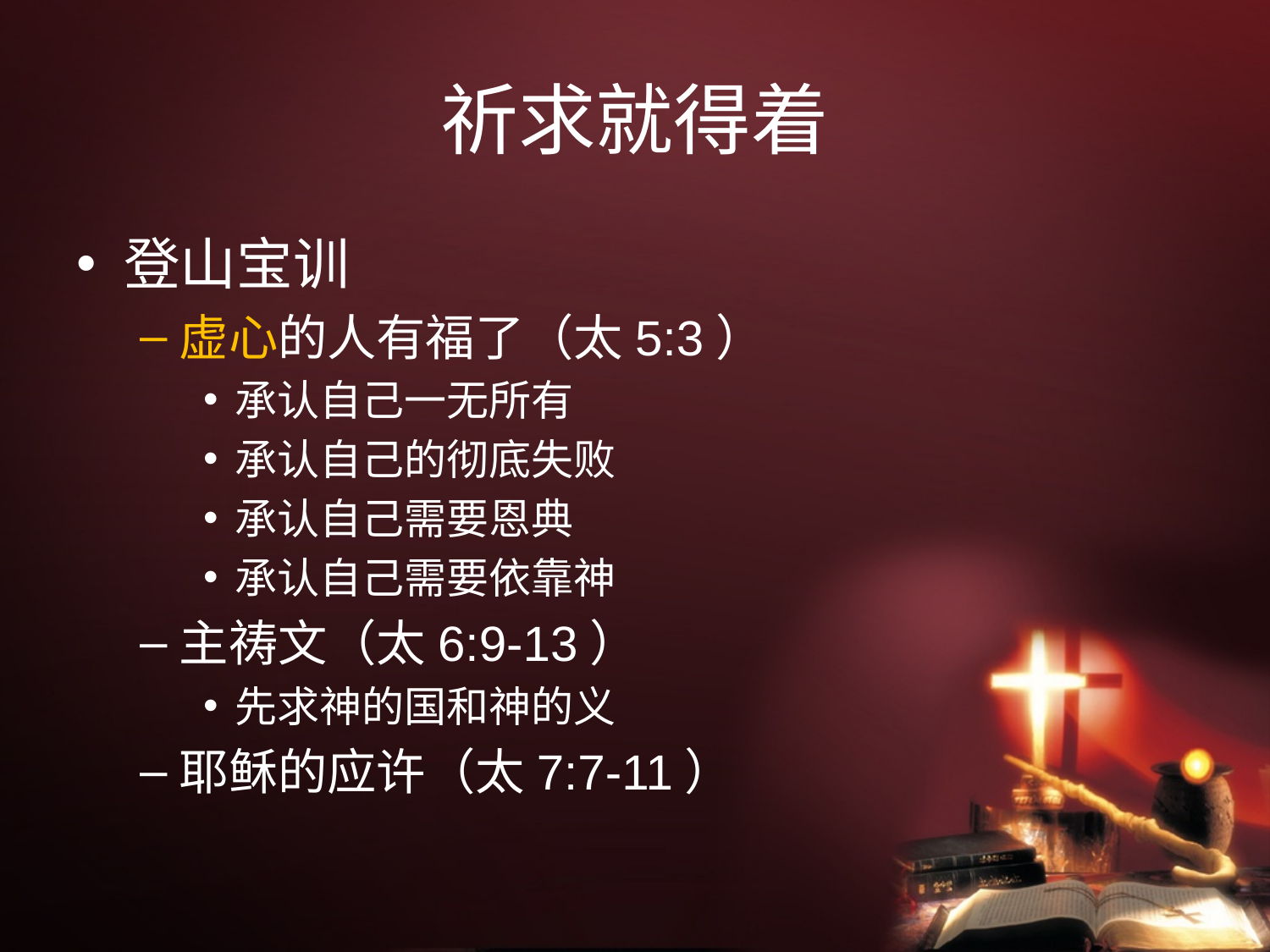

# 祈求就得着
登山宝训
虚心的人有福了（太5:3）
承认自己一无所有
承认自己的彻底失败
承认自己需要恩典
承认自己需要依靠神
主祷文（太6:9-13）
先求神的国和神的义
耶稣的应许（太7:7-11）